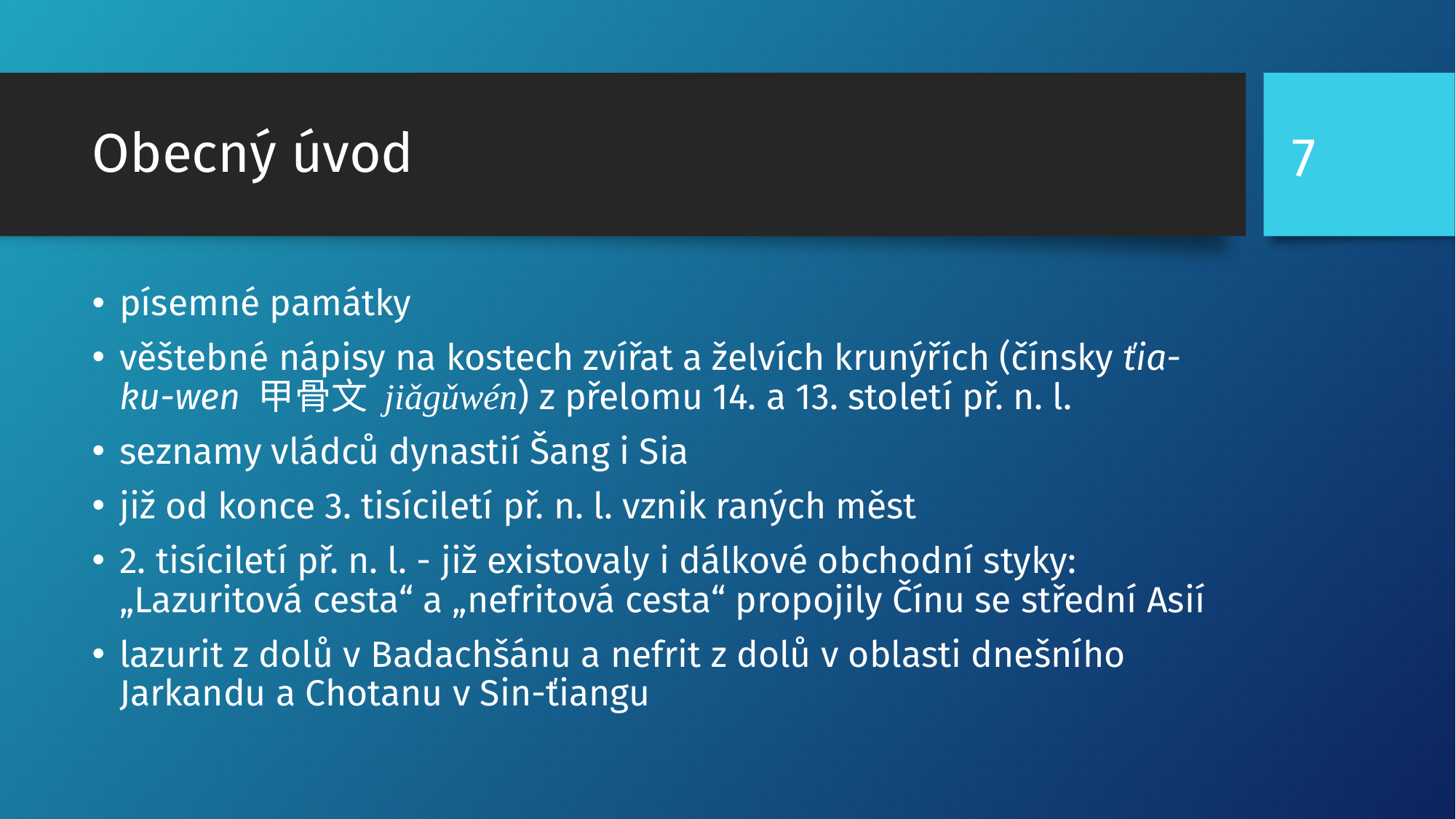

7
# Obecný úvod
písemné památky
věštebné nápisy na kostech zvířat a želvích krunýřích (čínsky ťia-ku-wen 甲骨文 jiǎgǔwén) z přelomu 14. a 13. století př. n. l.
seznamy vládců dynastií Šang i Sia
již od konce 3. tisíciletí př. n. l. vznik raných měst
2. tisíciletí př. n. l. - již existovaly i dálkové obchodní styky: „Lazuritová cesta“ a „nefritová cesta“ propojily Čínu se střední Asií
lazurit z dolů v Badachšánu a nefrit z dolů v oblasti dnešního Jarkandu a Chotanu v Sin-ťiangu